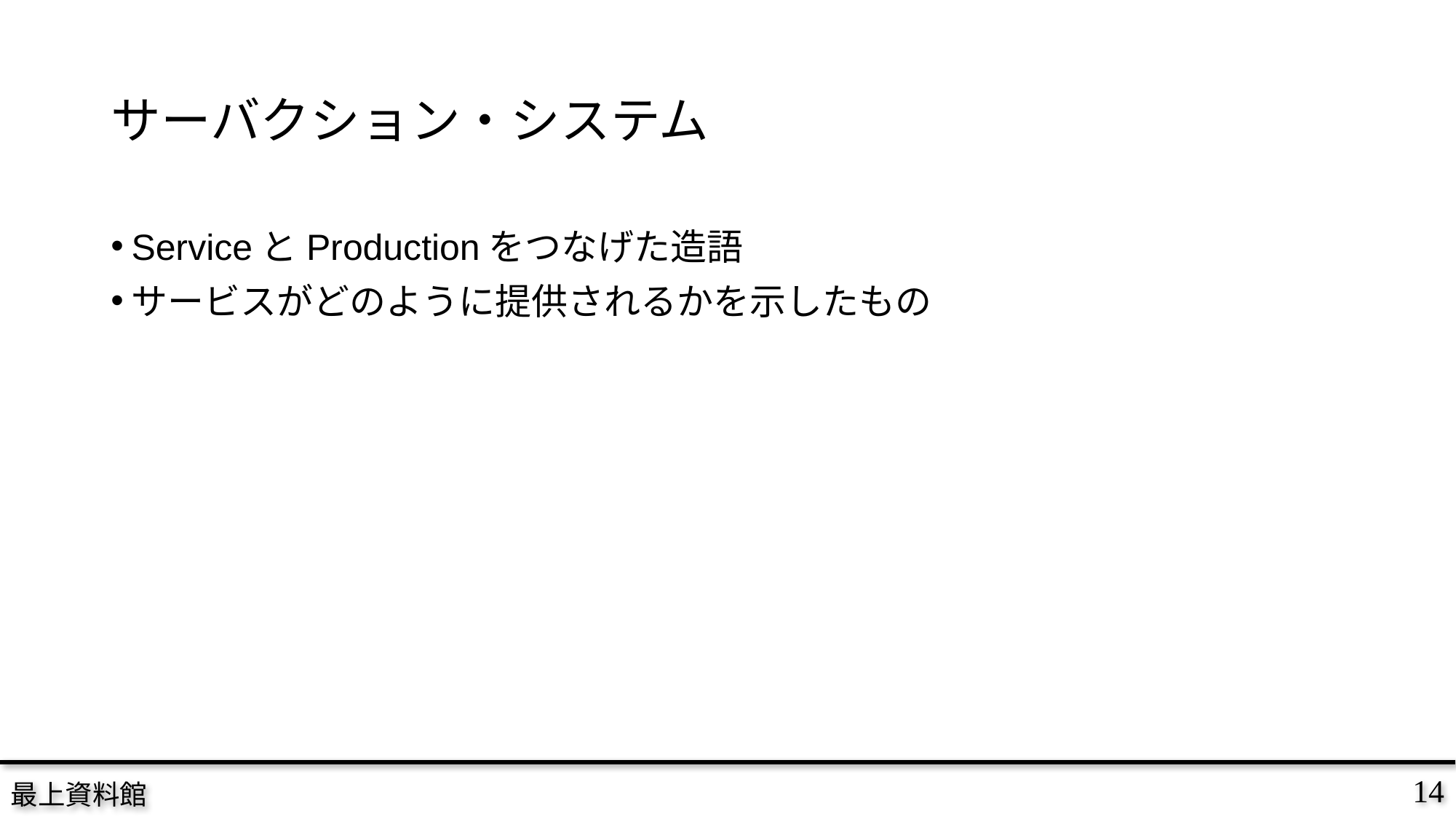

# サーバクション・システム
ServiceとProductionをつなげた造語
サービスがどのように提供されるかを示したもの